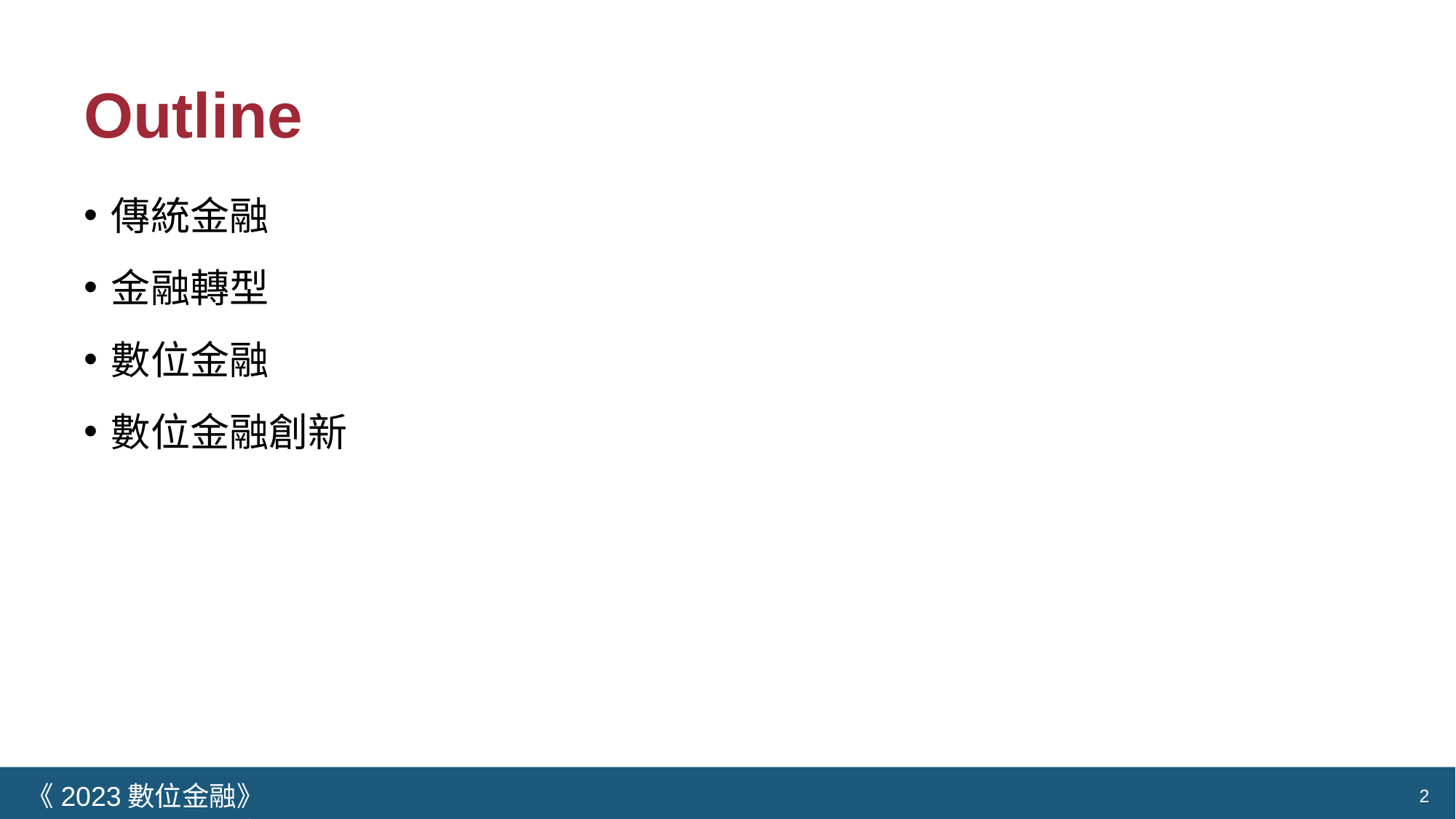

# Outline
傳統金融
金融轉型
數位金融
數位金融創新
《2023數位金融》                                                                                                                                             	NYCU.IIM.IEBI Lab
2